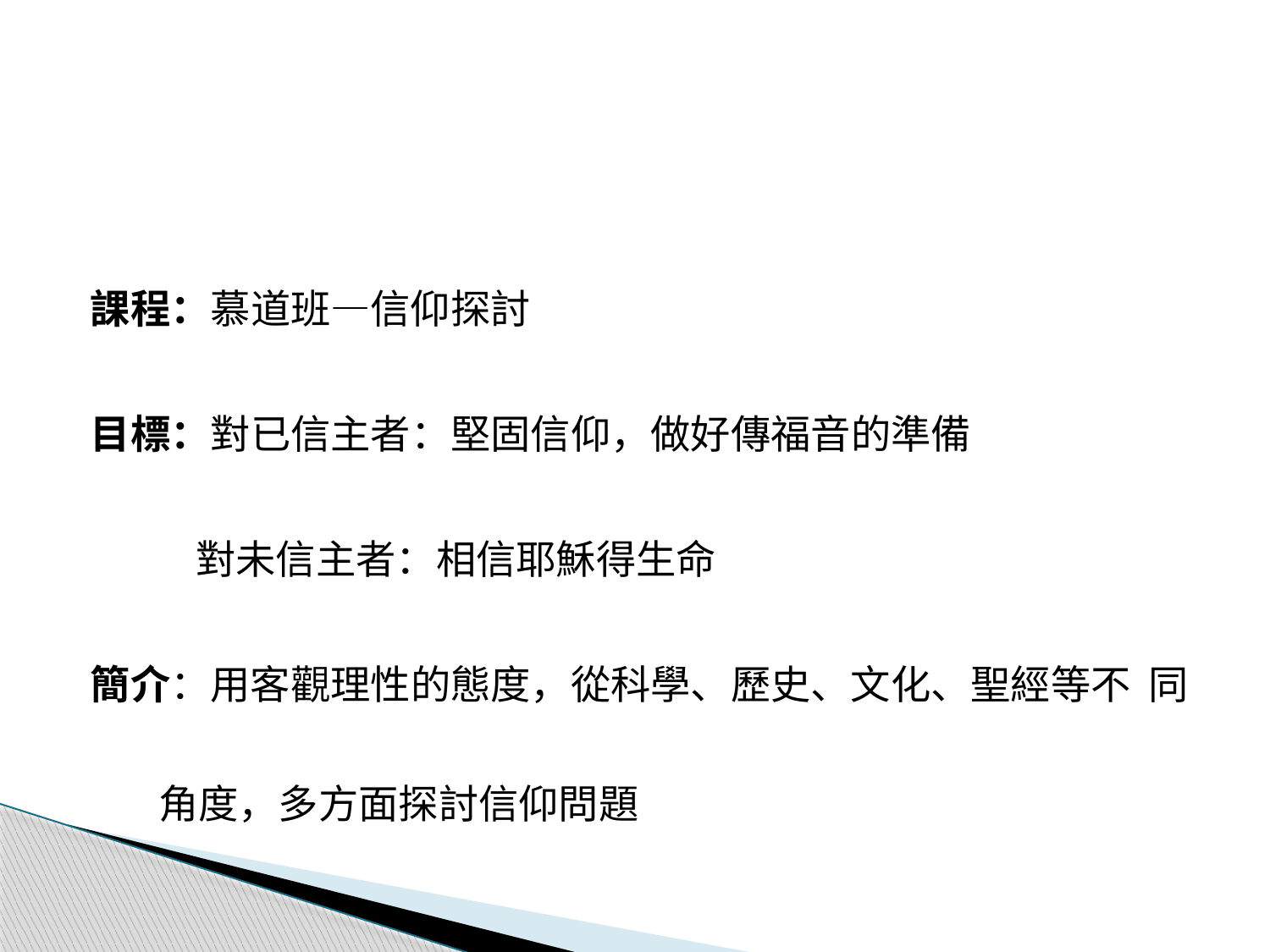

#
課程：慕道班—信仰探討
目標：對已信主者：堅固信仰，做好傳福音的準備
           對未信主者：相信耶穌得生命
簡介：用客觀理性的態度，從科學、歷史、文化、聖經等不  同角度，多方面探討信仰問題